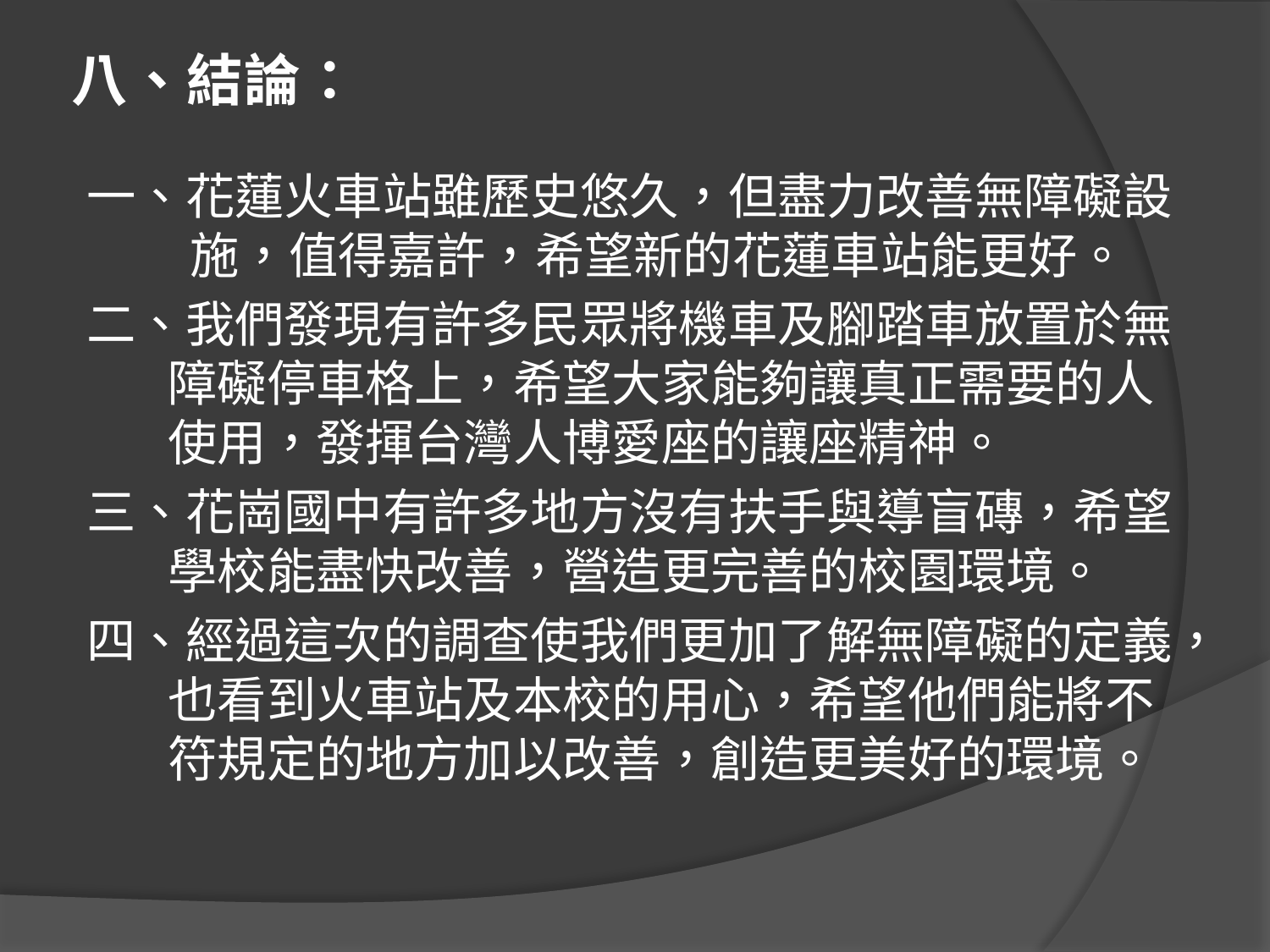

八、結論：
一、花蓮火車站雖歷史悠久，但盡力改善無障礙設   施，值得嘉許，希望新的花蓮車站能更好。
二、我們發現有許多民眾將機車及腳踏車放置於無障礙停車格上，希望大家能夠讓真正需要的人使用，發揮台灣人博愛座的讓座精神。
三、花崗國中有許多地方沒有扶手與導盲磚，希望學校能盡快改善，營造更完善的校園環境。
四、經過這次的調查使我們更加了解無障礙的定義，也看到火車站及本校的用心，希望他們能將不符規定的地方加以改善，創造更美好的環境。